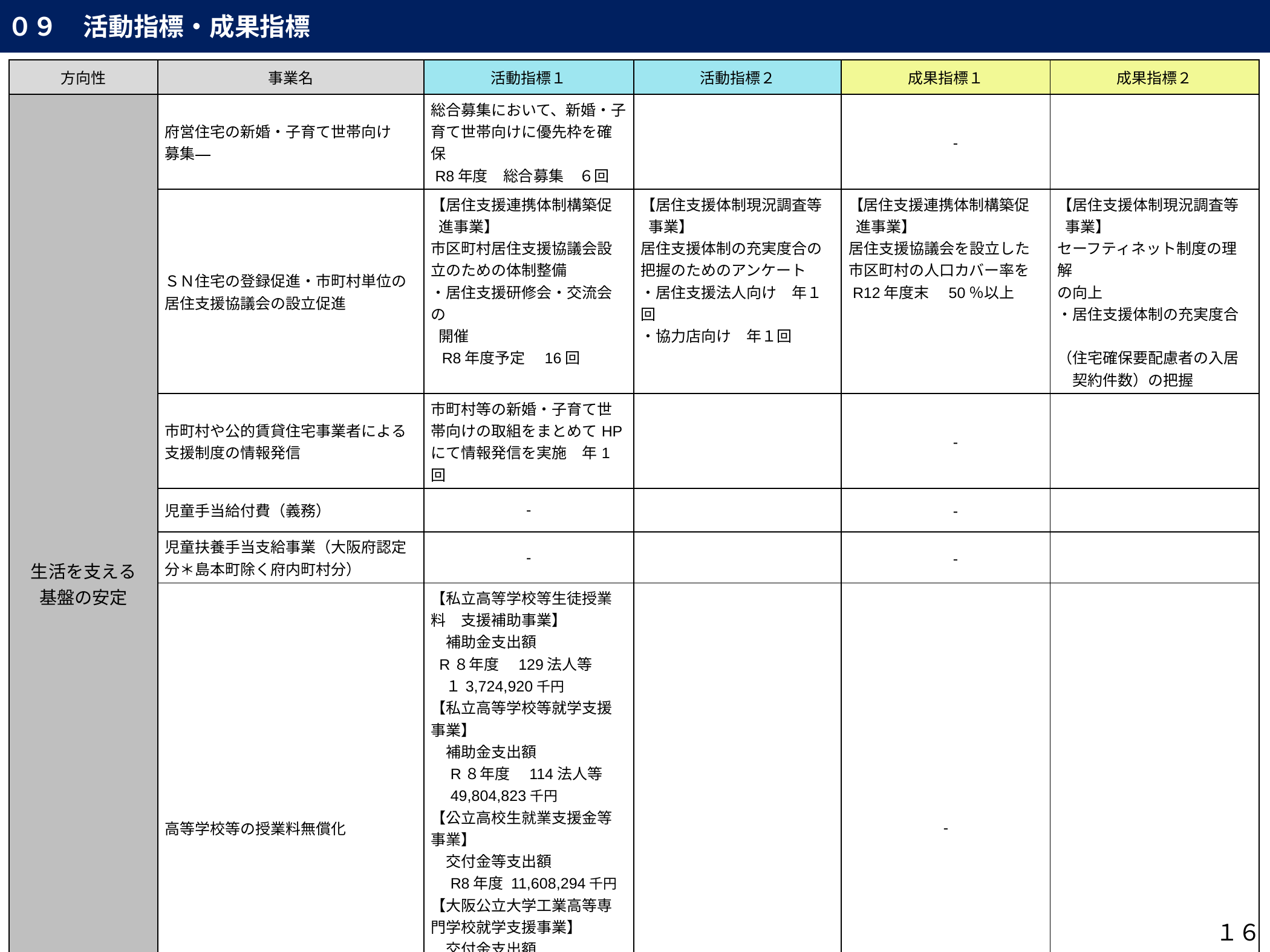

０９　活動指標・成果指標
| 方向性 | 事業名 | 活動指標１ | 活動指標２ | 成果指標１ | 成果指標２ |
| --- | --- | --- | --- | --- | --- |
| 生活を支える 基盤の安定 | 府営住宅の新婚・子育て世帯向け 募集 | 総合募集において、新婚・子育て世帯向けに優先枠を確保 R8年度　総合募集　６回 |  | - |  |
|  | ＳＮ住宅の登録促進・市町村単位の 居住支援協議会の設立促進 | 【居住支援連携体制構築促 進事業】　 市区町村居住支援協議会設立のための体制整備 ・居住支援研修会・交流会の 開催 R8年度予定　16回 | 【居住支援体制現況調査等 事業】 居住支援体制の充実度合の把握のためのアンケート ・居住支援法人向け　年１回 ・協力店向け　年１回 | 【居住支援連携体制構築促 進事業】 居住支援協議会を設立した 市区町村の人口カバー率を R12年度末　50％以上 | 【居住支援体制現況調査等 事業】 セーフティネット制度の理解 の向上 ・居住支援体制の充実度合　 （住宅確保要配慮者の入居 　契約件数）の把握 |
| 妊娠・出産への支援 | 市町村や公的賃貸住宅事業者による 支援制度の情報発信 | 市町村等の新婚・子育て世帯向けの取組をまとめてHPにて情報発信を実施　年1回 |  | - |  |
|  | 児童手当給付費（義務） | - |  | - |  |
|  | 児童扶養手当支給事業（大阪府認定 分＊島本町除く府内町村分） | - |  | - |  |
|  | 高等学校等の授業料無償化 | 【私立高等学校等生徒授業料　支援補助事業】 　補助金支出額　 R８年度　129法人等 　１3,724,920千円 【私立高等学校等就学支援事業】 　補助金支出額 　R８年度　114法人等 　49,804,823千円 【公立高校生就業支援金等事業】 　交付金等支出額 　R8年度 11,608,294千円 【大阪公立大学工業高等専門学校就学支援事業】 　交付金支出額 　R8年度　121,387千円 【大阪公立大学等授業料等支援事業】 　補助金・交付金支出額 　R8年度　4,330,392千円 |  | - |  |
１６